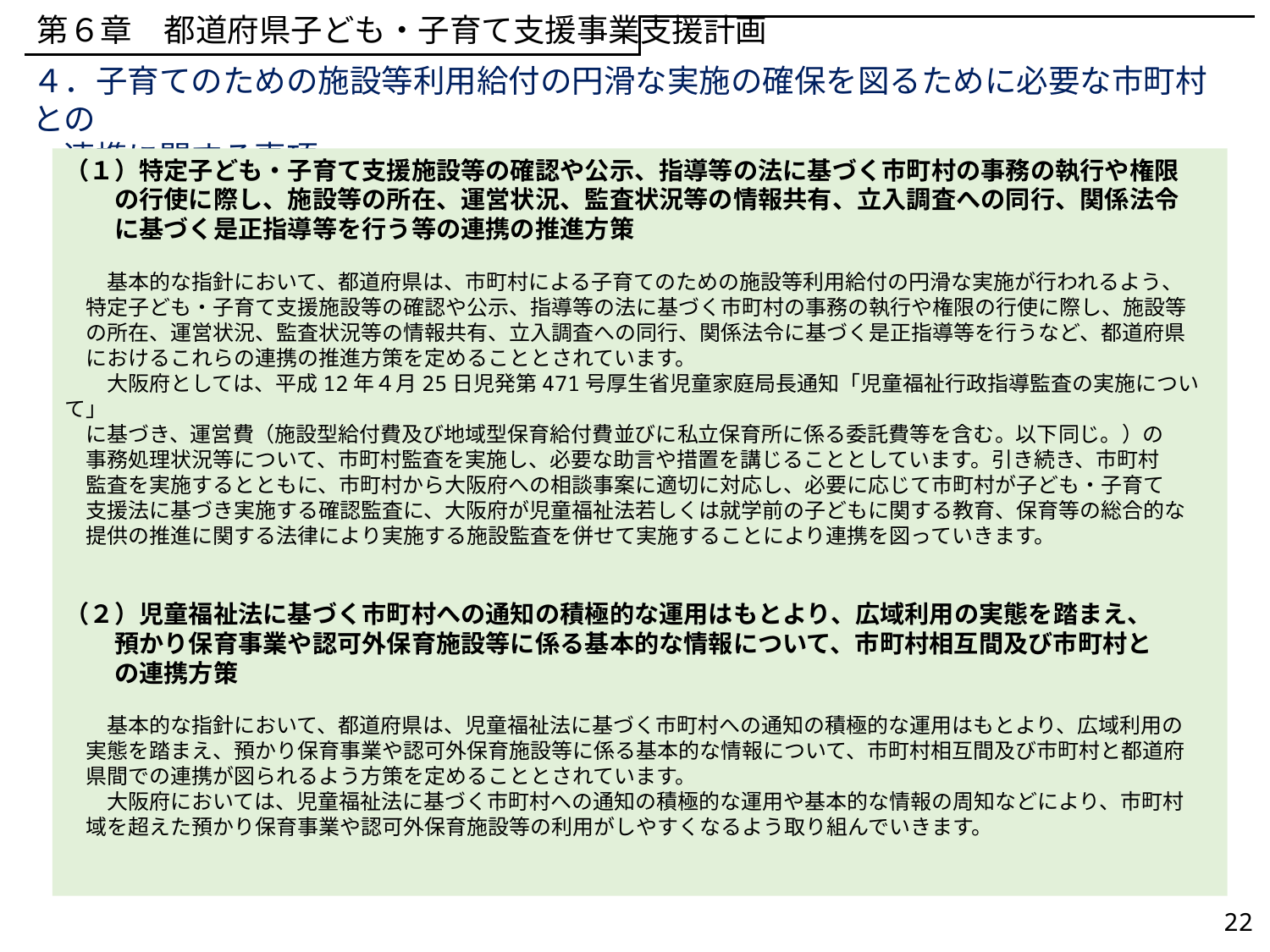

第６章　都道府県子ども・子育て支援事業支援計画

４．子育てのための施設等利用給付の円滑な実施の確保を図るために必要な市町村との
　連携に関する事項
（１）特定子ども・子育て支援施設等の確認や公示、指導等の法に基づく市町村の事務の執行や権限
　　の行使に際し、施設等の所在、運営状況、監査状況等の情報共有、立入調査への同行、関係法令
　　に基づく是正指導等を行う等の連携の推進方策

　　基本的な指針において、都道府県は、市町村による子育てのための施設等利用給付の円滑な実施が行われるよう、
　特定子ども・子育て支援施設等の確認や公示、指導等の法に基づく市町村の事務の執行や権限の行使に際し、施設等
　の所在、運営状況、監査状況等の情報共有、立入調査への同行、関係法令に基づく是正指導等を行うなど、都道府県
　におけるこれらの連携の推進方策を定めることとされています。
　　大阪府としては、平成12年４月25日児発第471号厚生省児童家庭局長通知「児童福祉行政指導監査の実施について」
　に基づき、運営費（施設型給付費及び地域型保育給付費並びに私立保育所に係る委託費等を含む。以下同じ。）の
　事務処理状況等について、市町村監査を実施し、必要な助言や措置を講じることとしています。引き続き、市町村
　監査を実施するとともに、市町村から大阪府への相談事案に適切に対応し、必要に応じて市町村が子ども・子育て
　支援法に基づき実施する確認監査に、大阪府が児童福祉法若しくは就学前の子どもに関する教育、保育等の総合的な
　提供の推進に関する法律により実施する施設監査を併せて実施することにより連携を図っていきます。

（２）児童福祉法に基づく市町村への通知の積極的な運用はもとより、広域利用の実態を踏まえ、
　　預かり保育事業や認可外保育施設等に係る基本的な情報について、市町村相互間及び市町村と
　　の連携方策

　　基本的な指針において、都道府県は、児童福祉法に基づく市町村への通知の積極的な運用はもとより、広域利用の
　実態を踏まえ、預かり保育事業や認可外保育施設等に係る基本的な情報について、市町村相互間及び市町村と都道府
　県間での連携が図られるよう方策を定めることとされています。
　　大阪府においては、児童福祉法に基づく市町村への通知の積極的な運用や基本的な情報の周知などにより、市町村
　域を超えた預かり保育事業や認可外保育施設等の利用がしやすくなるよう取り組んでいきます。

22